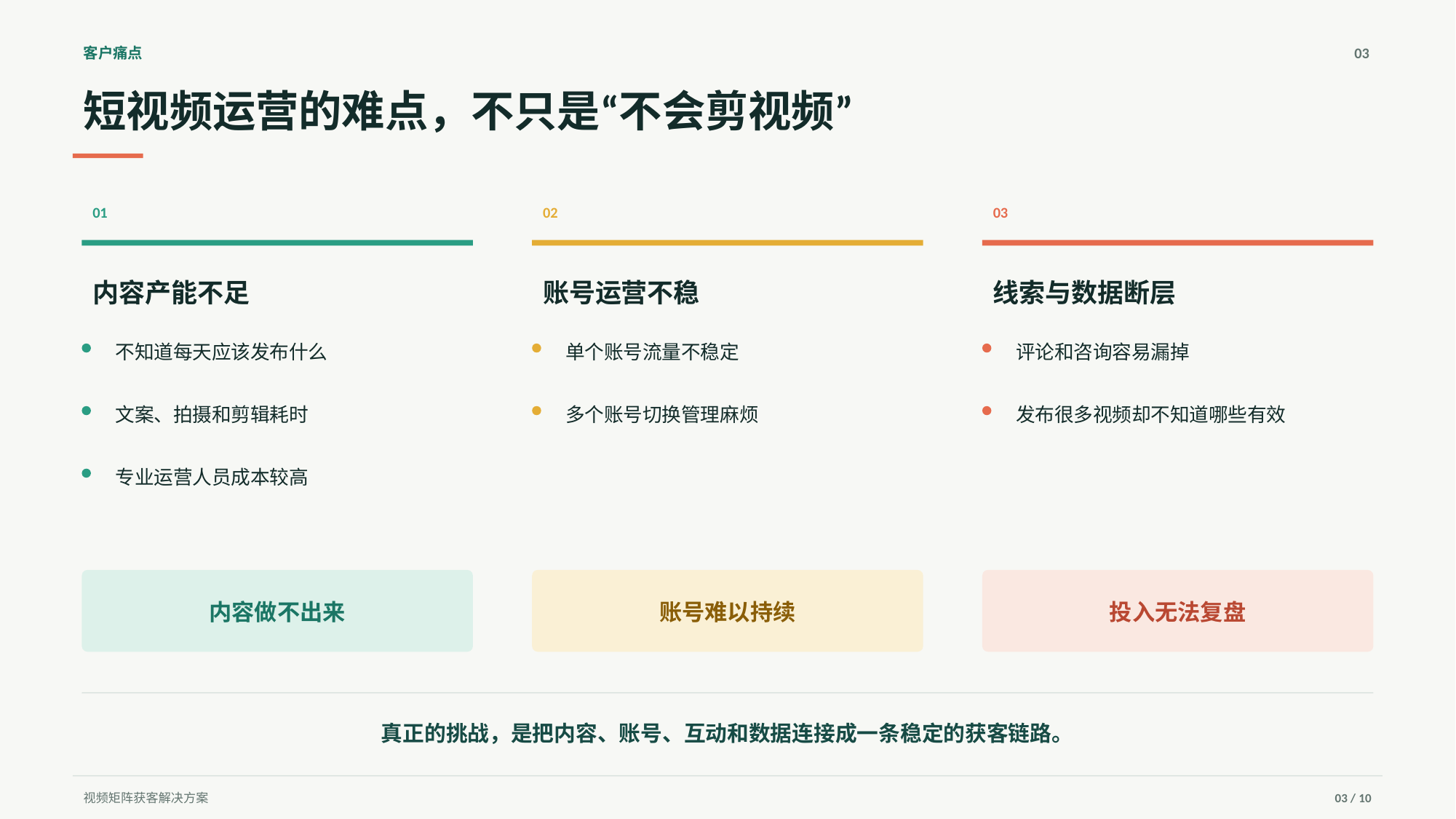

客户痛点
03
短视频运营的难点，不只是“不会剪视频”

01
02
03

内容产能不足
账号运营不稳
线索与数据断层
不知道每天应该发布什么
单个账号流量不稳定
评论和咨询容易漏掉

文案、拍摄和剪辑耗时
多个账号切换管理麻烦
发布很多视频却不知道哪些有效

专业运营人员成本较高

内容做不出来
账号难以持续
投入无法复盘

真正的挑战，是把内容、账号、互动和数据连接成一条稳定的获客链路。

视频矩阵获客解决方案
03 / 10